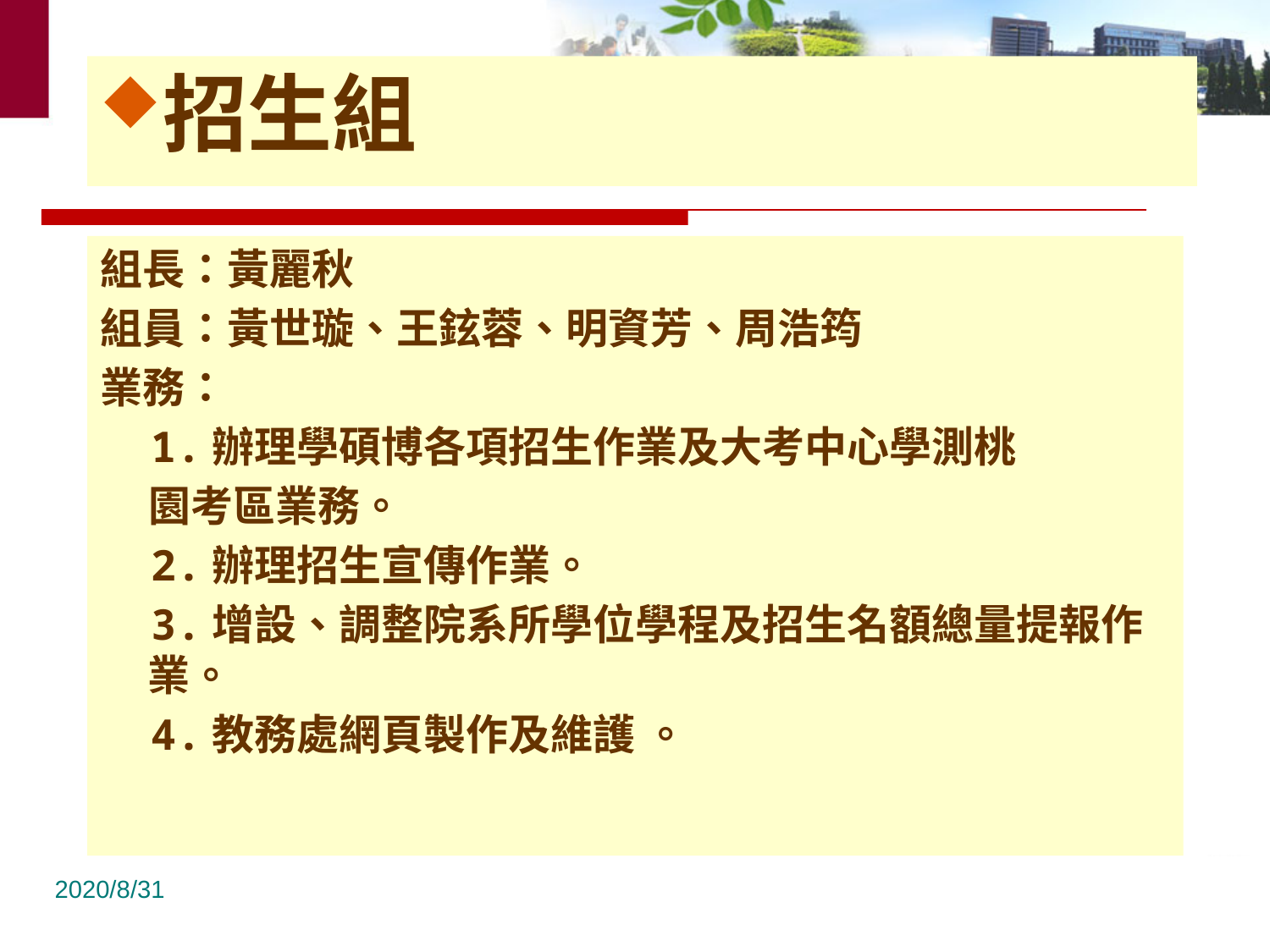

招生組
組長：黃麗秋
組員：黃世璇、王鉉蓉、明資芳、周浩筠
業務：
  1.辦理學碩博各項招生作業及大考中心學測桃
    園考區業務。
  2.辦理招生宣傳作業。
  3.增設、調整院系所學位學程及招生名額總量提報作業。
  4.教務處網頁製作及維護 。
2020/8/31